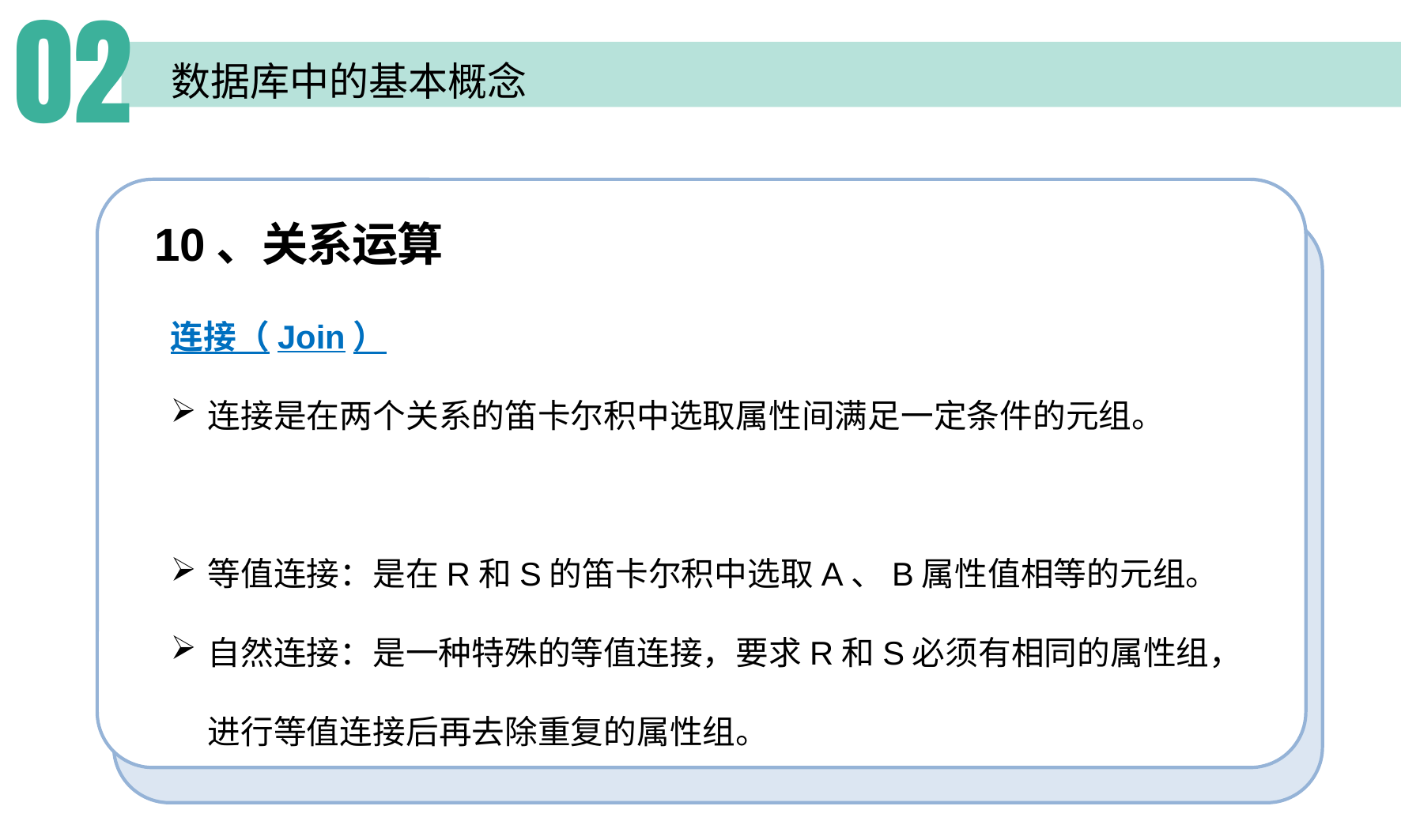

02

  数据库中的基本概念

10、关系运算
连接（Join）
连接是在两个关系的笛卡尔积中选取属性间满足一定条件的元组。

等值连接：是在R和S的笛卡尔积中选取A、B属性值相等的元组。
自然连接：是一种特殊的等值连接，要求R和S必须有相同的属性组，进行等值连接后再去除重复的属性组。